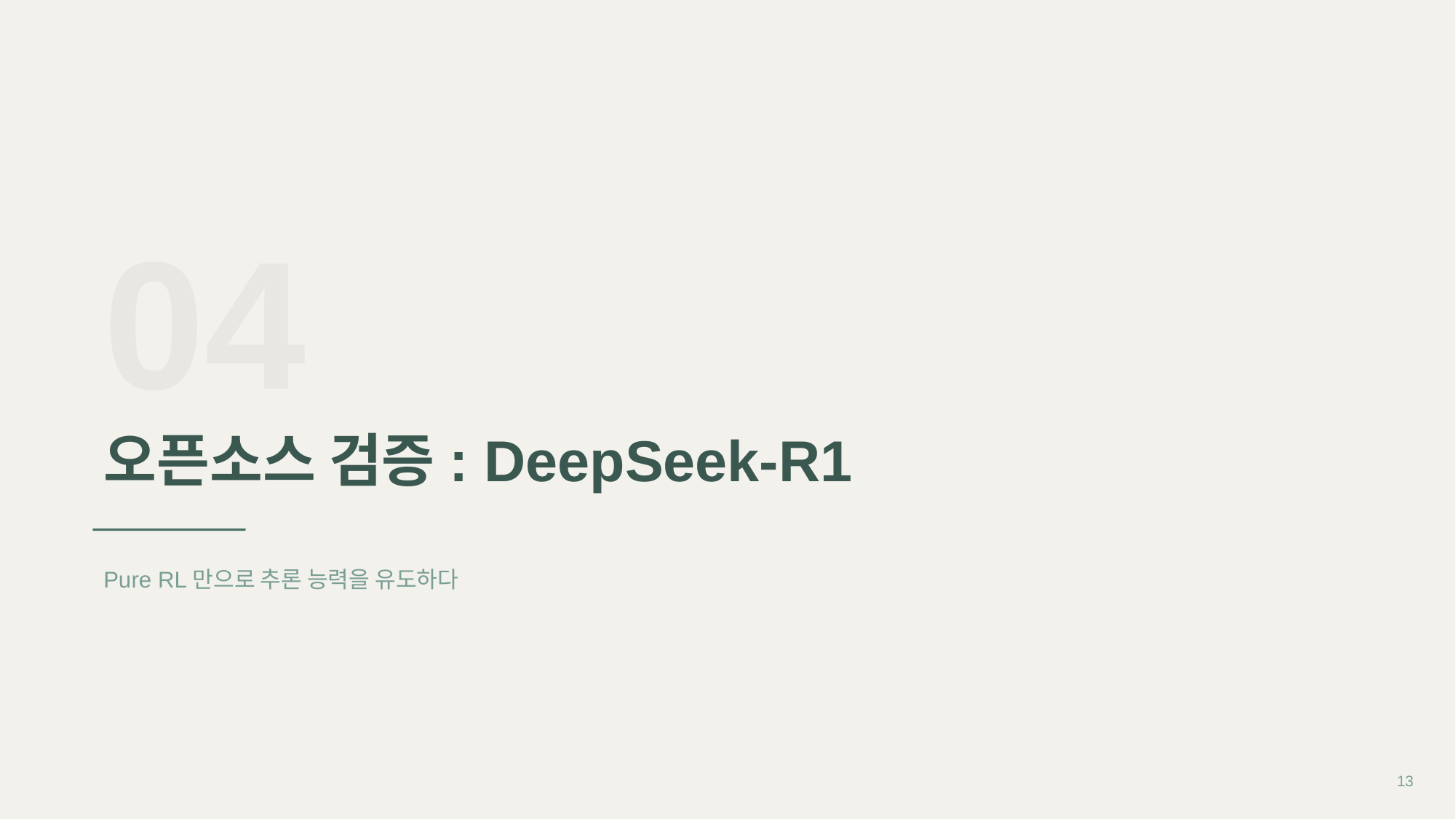

04
오픈소스 검증: DeepSeek-R1

Pure RL만으로 추론 능력을 유도하다
13